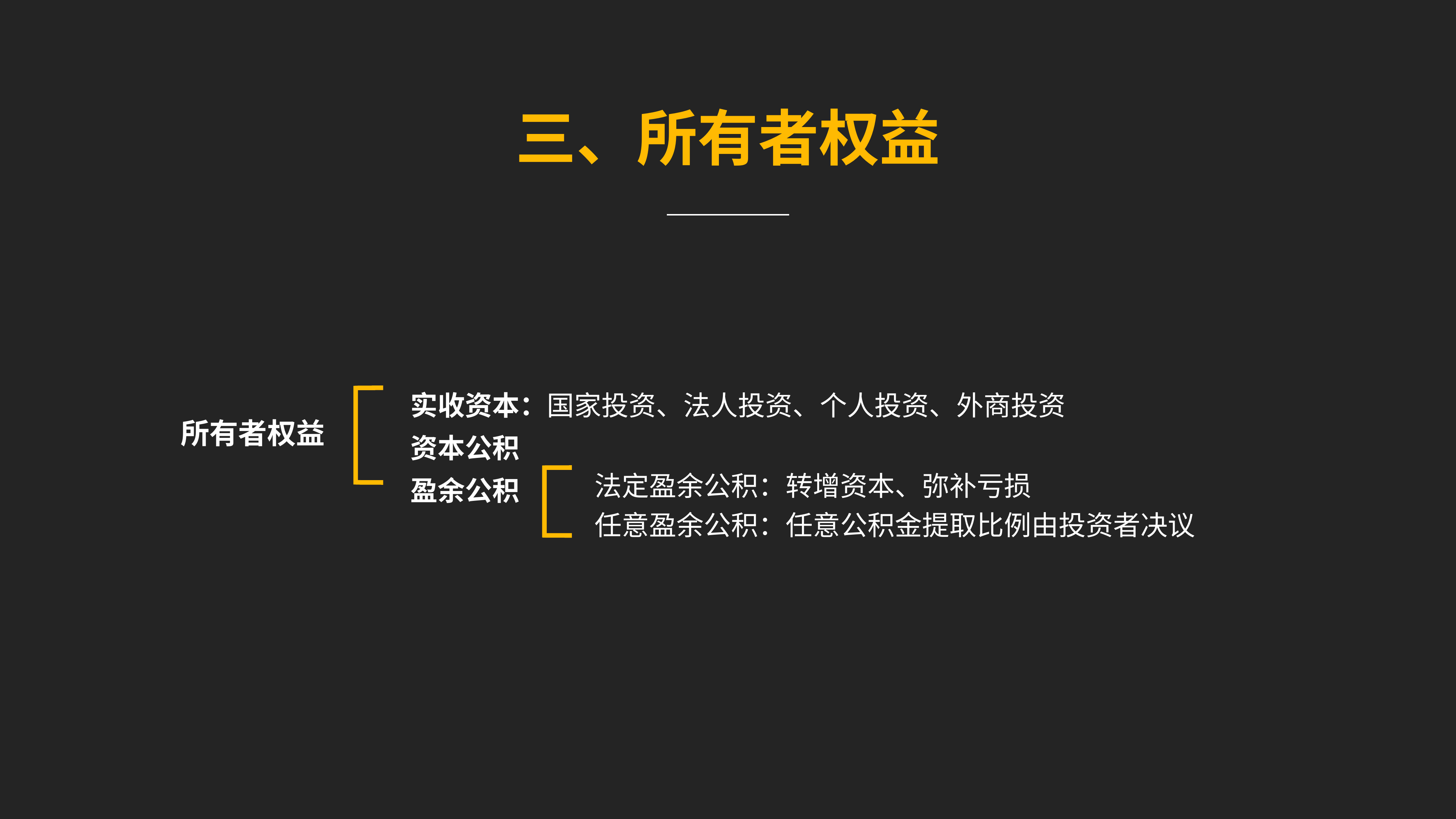

三、所有者权益

实收资本：国家投资、法人投资、个人投资、外商投资
资本公积
盈余公积

所有者权益
法定盈余公积：转增资本、弥补亏损
任意盈余公积：任意公积金提取比例由投资者决议